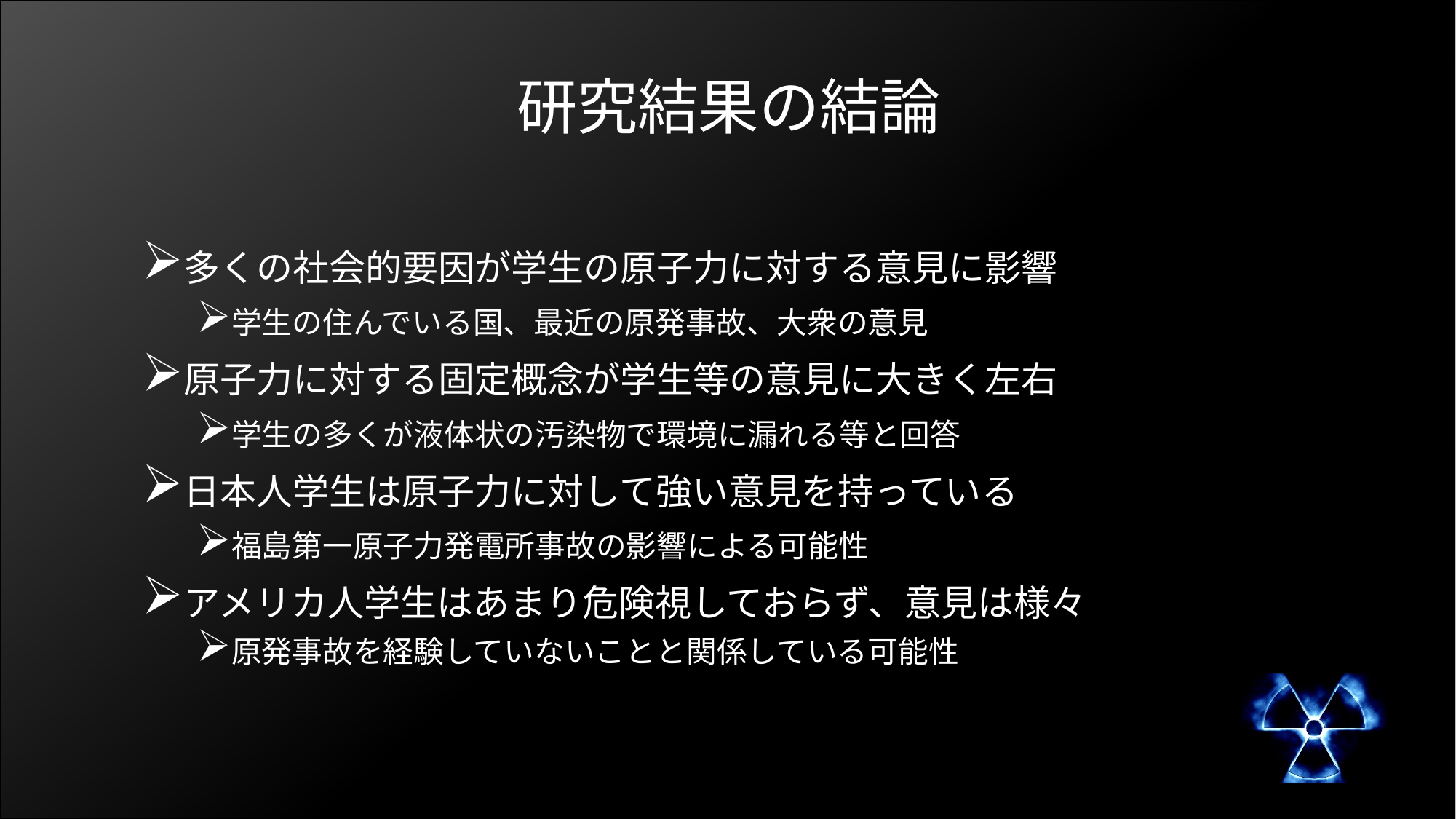

# 研究結果の結論
多くの社会的要因が学生の原子力に対する意見に影響
学生の住んでいる国、最近の原発事故、大衆の意見
原子力に対する固定概念が学生等の意見に大きく左右
学生の多くが液体状の汚染物で環境に漏れる等と回答
日本人学生は原子力に対して強い意見を持っている
福島第一原子力発電所事故の影響による可能性
アメリカ人学生はあまり危険視しておらず、意見は様々
原発事故を経験していないことと関係している可能性